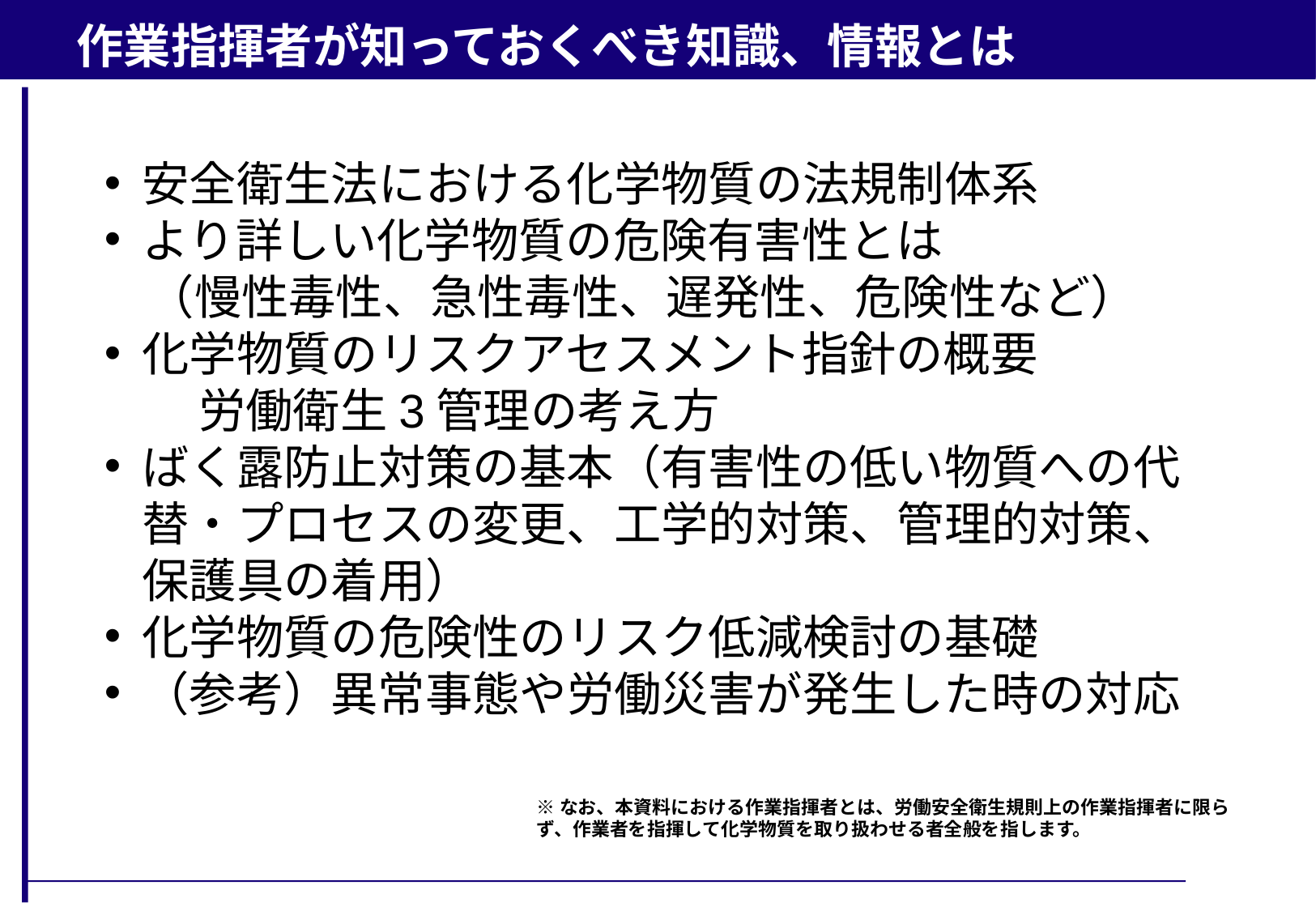

作業指揮者が知っておくべき知識、情報とは
安全衛生法における化学物質の法規制体系
より詳しい化学物質の危険有害性とは
   （慢性毒性、急性毒性、遅発性、危険性など）
化学物質のリスクアセスメント指針の概要
　　労働衛生3管理の考え方
ばく露防止対策の基本（有害性の低い物質への代替・プロセスの変更、工学的対策、管理的対策、保護具の着用）
化学物質の危険性のリスク低減検討の基礎
（参考）異常事態や労働災害が発生した時の対応

※なお、本資料における作業指揮者とは、労働安全衛生規則上の作業指揮者に限らず、作業者を指揮して化学物質を取り扱わせる者全般を指します。